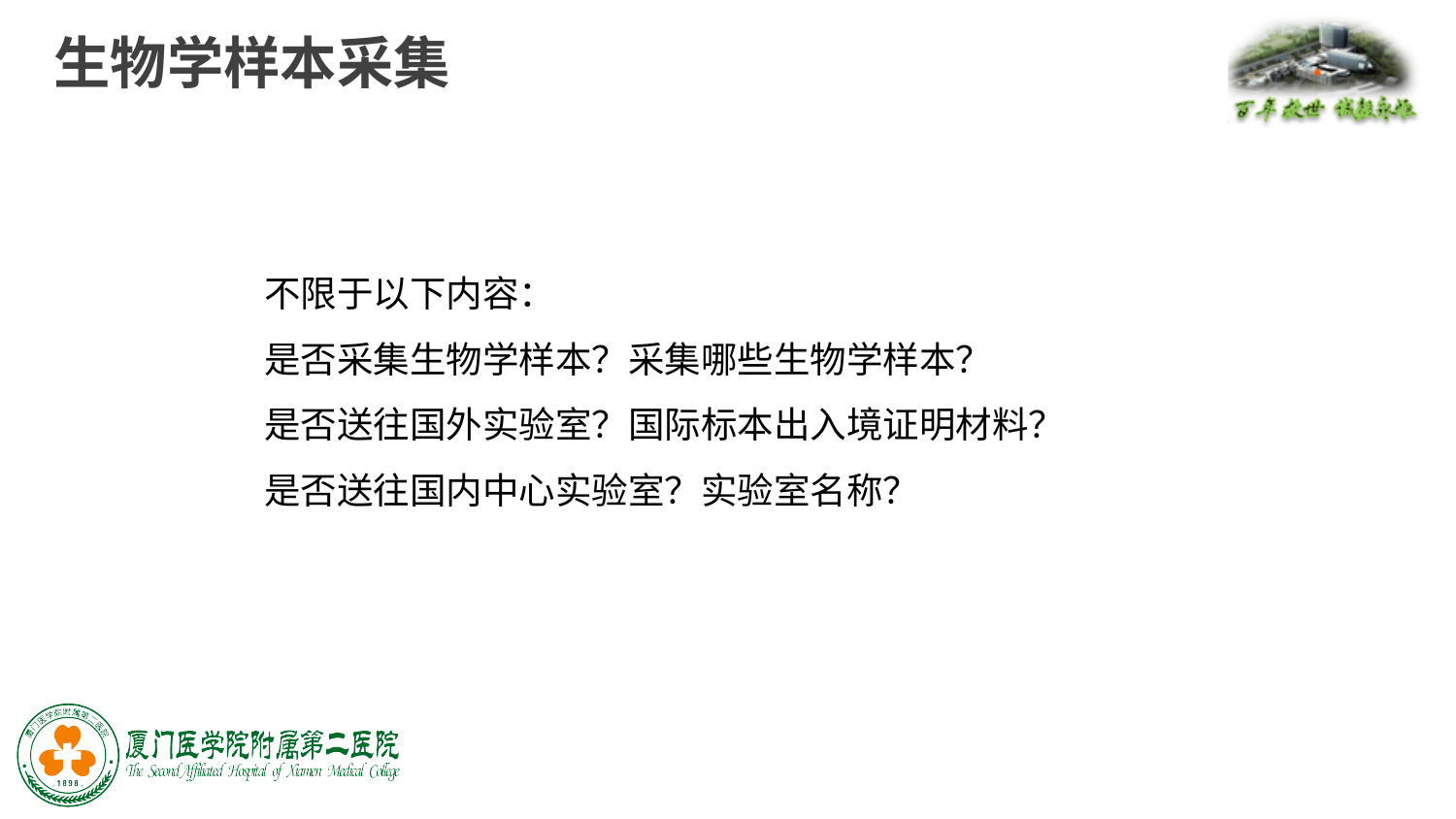

生物学样本采集
不限于以下内容：
是否采集生物学样本？采集哪些生物学样本？
是否送往国外实验室？国际标本出入境证明材料？
是否送往国内中心实验室？实验室名称？